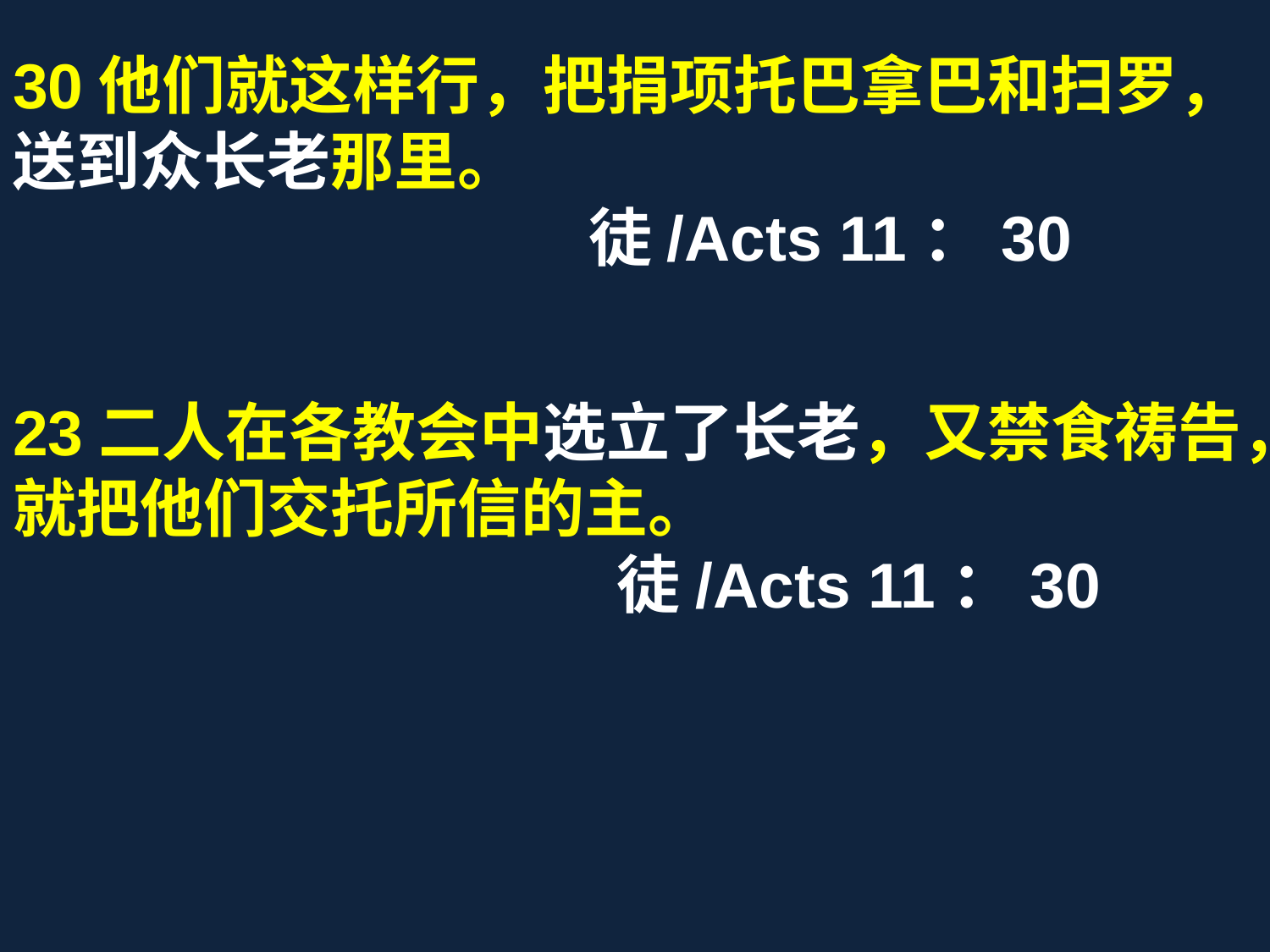

30他们就这样行，把捐项托巴拿巴和扫罗，送到众长老那里。
                                        徒/Acts 11：30
23二人在各教会中选立了长老，又禁食祷告，就把他们交托所信的主。
                                          徒/Acts 11：30